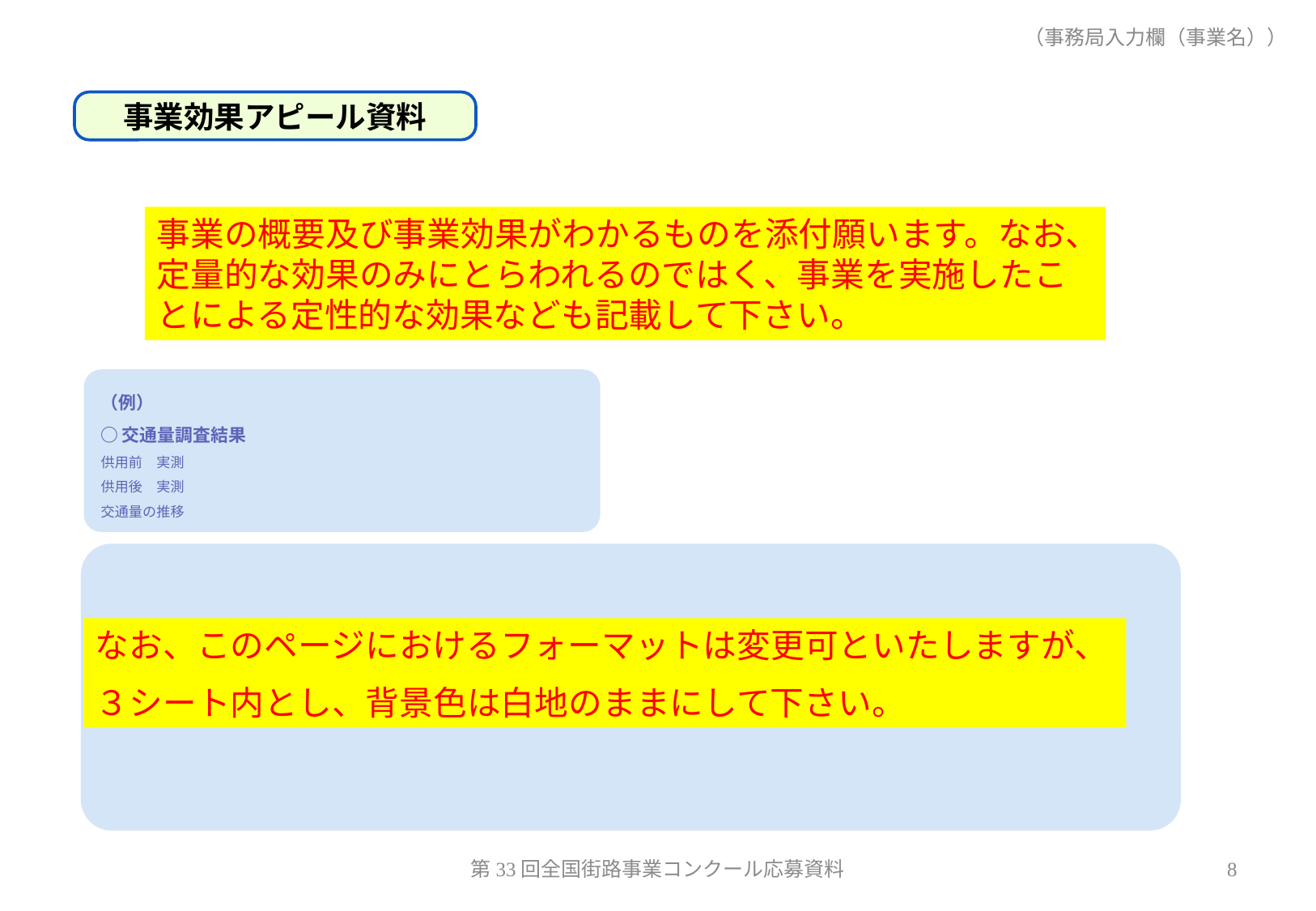

（事務局入力欄（事業名））
事業効果アピール資料
事業の概要及び事業効果がわかるものを添付願います。なお、定量的な効果のみにとらわれるのではく、事業を実施したことによる定性的な効果なども記載して下さい。
（例）
○交通量調査結果
供用前　実測
供用後　実測
交通量の推移

「事業効果」

なお、このページにおけるフォーマットは変更可といたしますが、
３シート内とし、背景色は白地のままにして下さい。
第33回全国街路事業コンクール応募資料
8